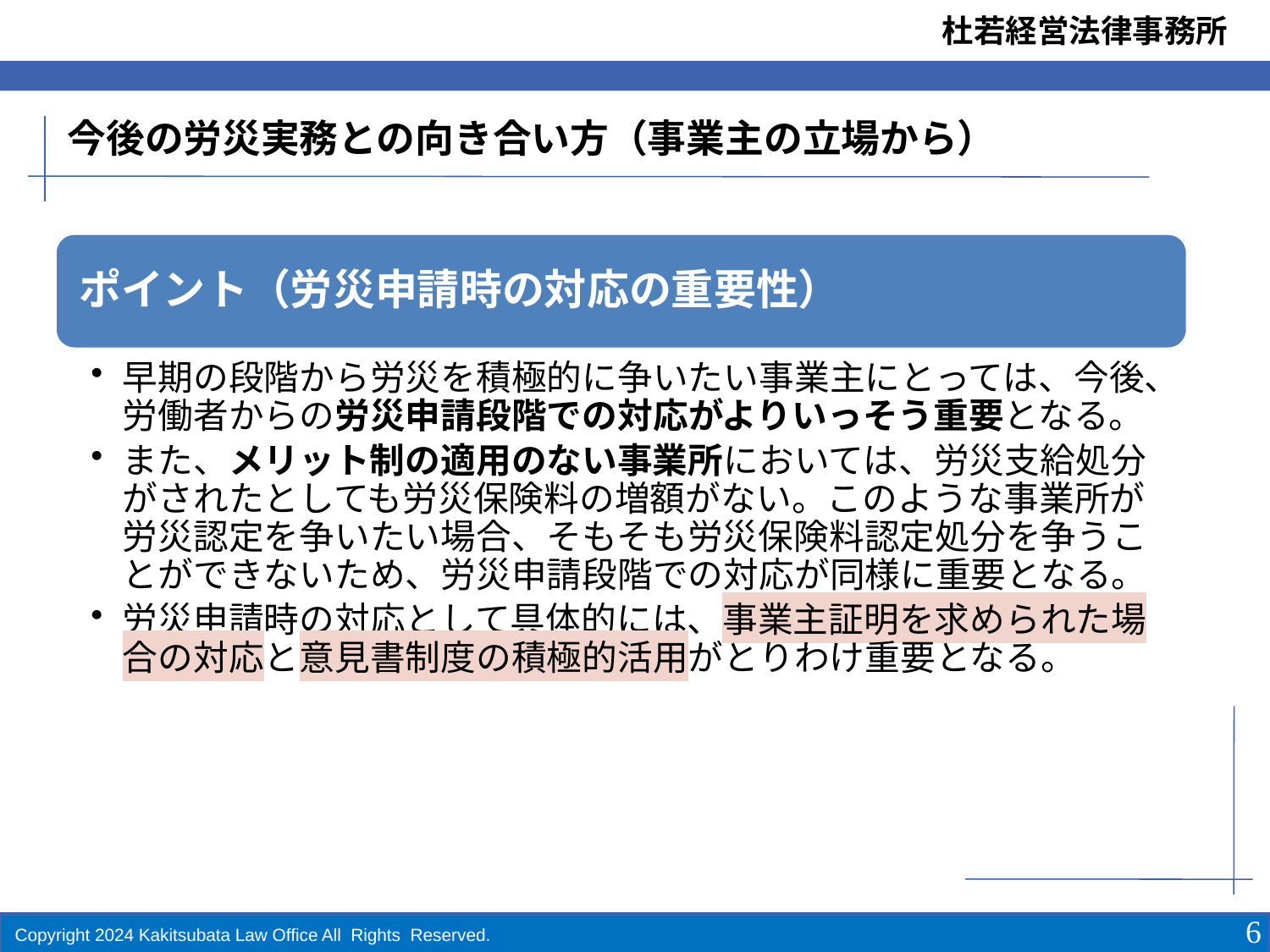

今後の労災実務との向き合い方（事業主の立場から）
ポイント（労災申請時の対応の重要性）
早期の段階から労災を積極的に争いたい事業主にとっては、今後、労働者からの労災申請段階での対応がよりいっそう重要となる。
また、メリット制の適用のない事業所においては、労災支給処分がされたとしても労災保険料の増額がない。このような事業所が労災認定を争いたい場合、そもそも労災保険料認定処分を争うことができないため、労災申請段階での対応が同様に重要となる。
労災申請時の対応として具体的には、事業主証明を求められた場合の対応と意見書制度の積極的活用がとりわけ重要となる。
6